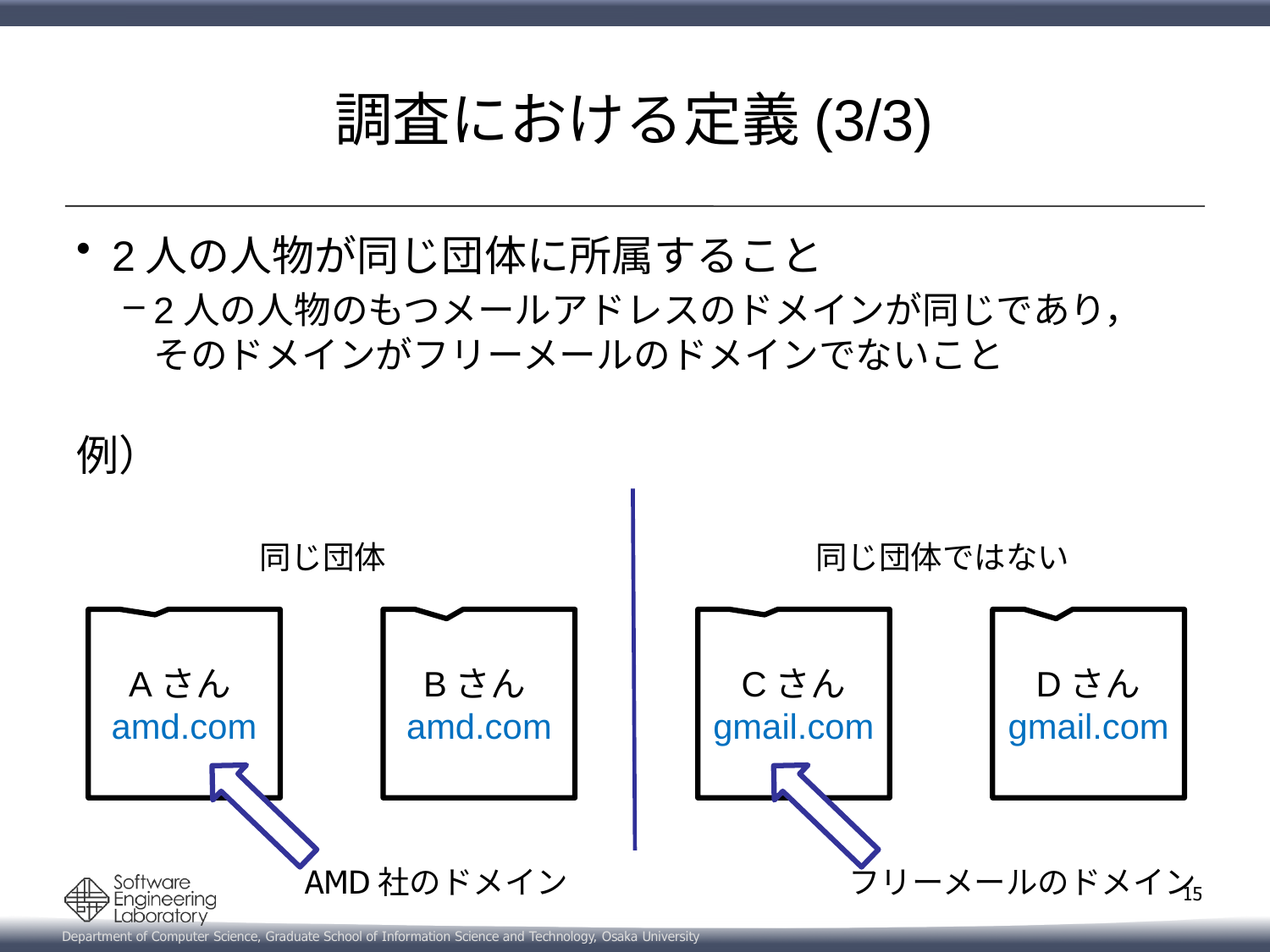

# 調査における定義(3/3)
2人の人物が同じ団体に所属すること
2人の人物のもつメールアドレスのドメインが同じであり，
そのドメインがフリーメールのドメインでないこと
例）
同じ団体
同じ団体ではない
Aさんamd.com
Bさんamd.com
Cさん
gmail.com
Dさん
gmail.com

AMD社のドメイン
フリーメールのドメイン
15